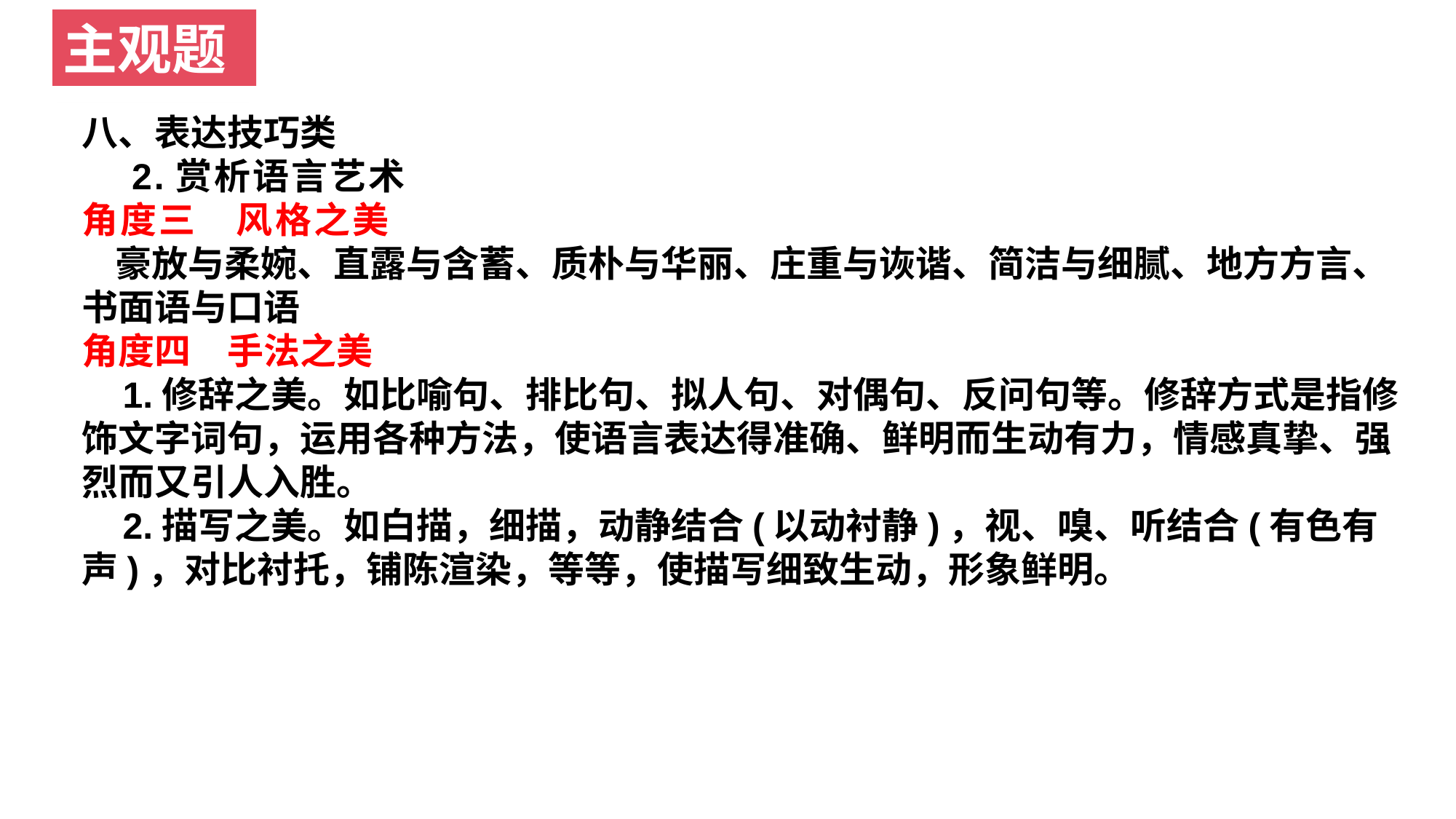

主观题
八、表达技巧类
    2.赏析语言艺术
角度三　风格之美
   豪放与柔婉、直露与含蓄、质朴与华丽、庄重与诙谐、简洁与细腻、地方方言、书面语与口语
角度四　手法之美
    1.修辞之美。如比喻句、排比句、拟人句、对偶句、反问句等。修辞方式是指修饰文字词句，运用各种方法，使语言表达得准确、鲜明而生动有力，情感真挚、强烈而又引人入胜。
    2.描写之美。如白描，细描，动静结合(以动衬静)，视、嗅、听结合(有色有声)，对比衬托，铺陈渲染，等等，使描写细致生动，形象鲜明。